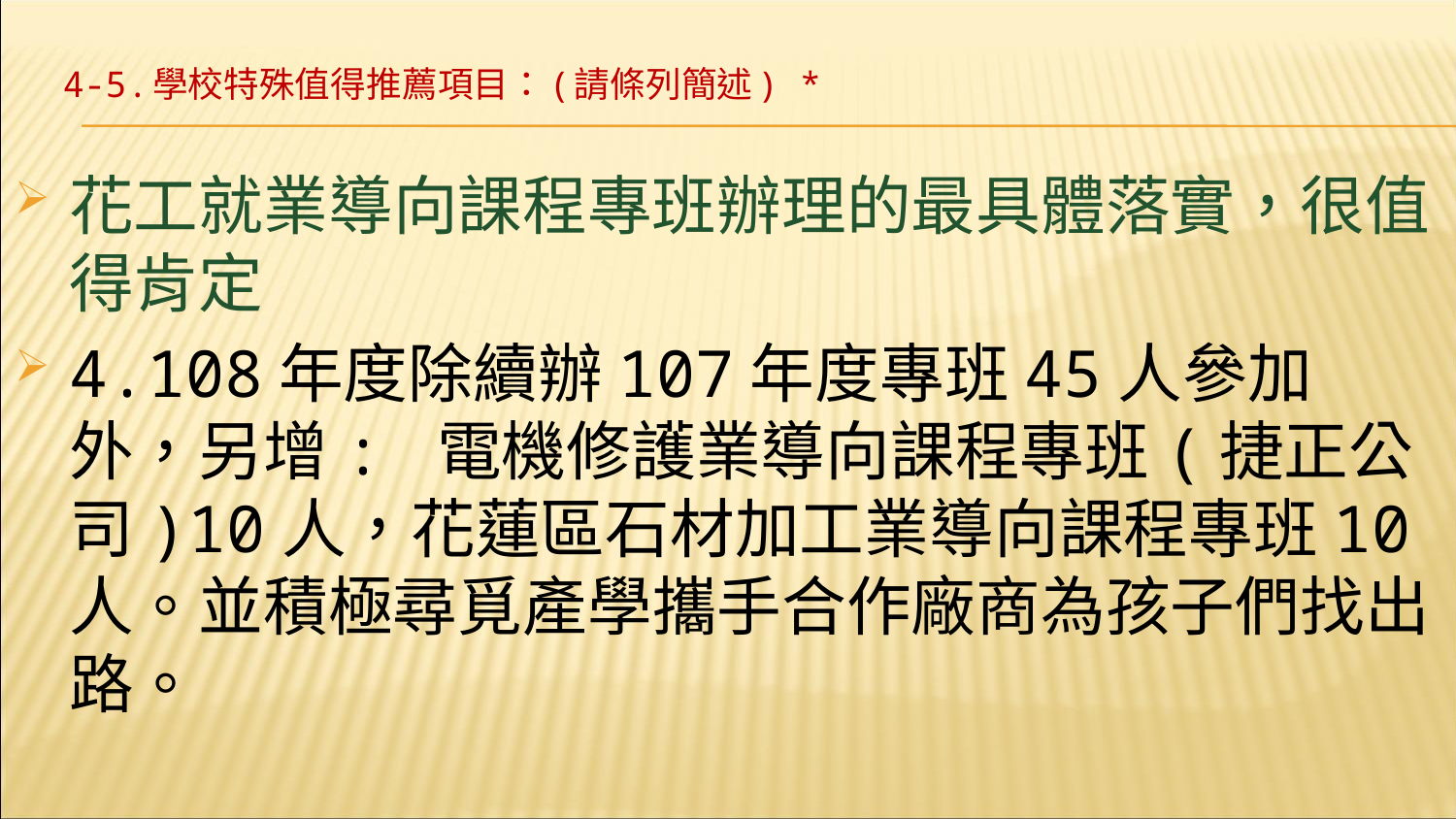

# 4-5.學校特殊值得推薦項目：(請條列簡述) *
花工就業導向課程專班辦理的最具體落實，很值得肯定
4.108年度除續辦107年度專班45人參加外，另增: 電機修護業導向課程專班(捷正公司)10人，花蓮區石材加工業導向課程專班10人。並積極尋覓產學攜手合作廠商為孩子們找出路。